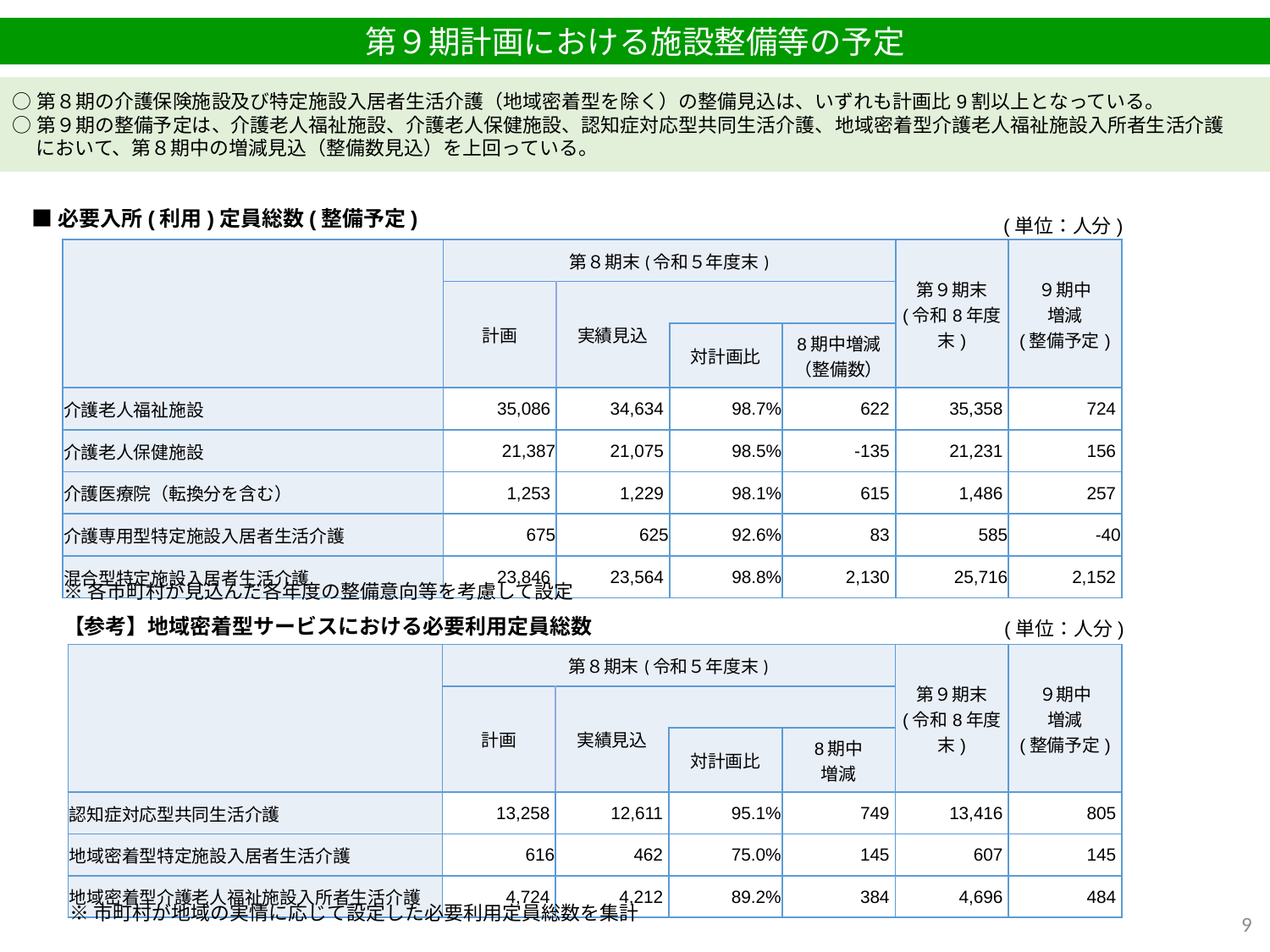

第９期計画における施設整備等の予定
○第８期の介護保険施設及び特定施設入居者生活介護（地域密着型を除く）の整備見込は、いずれも計画比9割以上となっている。
○第９期の整備予定は、介護老人福祉施設、介護老人保健施設、認知症対応型共同生活介護、地域密着型介護老人福祉施設入所者生活介護
　 において、第８期中の増減見込（整備数見込）を上回っている。
■必要入所(利用)定員総数(整備予定)
(単位：人分)
|  | 第８期末(令和５年度末) |  |  |  | 第９期末 (令和8年度末) | ９期中 増減 (整備予定) |
| --- | --- | --- | --- | --- | --- | --- |
|  | 計画 | 実績見込 |  |  |  |  |
|  |  |  | 対計画比 | 8期中増減 （整備数） |  |  |
| 介護老人福祉施設 | 35,086 | 34,634 | 98.7% | 622 | 35,358 | 724 |
| 介護老人保健施設 | 21,387 | 21,075 | 98.5% | -135 | 21,231 | 156 |
| 介護医療院（転換分を含む） | 1,253 | 1,229 | 98.1% | 615 | 1,486 | 257 |
| 介護専用型特定施設入居者生活介護 | 675 | 625 | 92.6% | 83 | 585 | -40 |
| 混合型特定施設入居者生活介護 | 23,846 | 23,564 | 98.8% | 2,130 | 25,716 | 2,152 |
※各市町村が見込んだ各年度の整備意向等を考慮して設定
【参考】地域密着型サービスにおける必要利用定員総数
(単位：人分)
|  | 第８期末(令和５年度末) |  |  |  | 第９期末 (令和8年度末) | ９期中 増減 (整備予定) |
| --- | --- | --- | --- | --- | --- | --- |
|  | 計画 | 実績見込 |  |  |  |  |
|  |  |  | 対計画比 | 8期中 増減 |  |  |
| 認知症対応型共同生活介護 | 13,258 | 12,611 | 95.1% | 749 | 13,416 | 805 |
| 地域密着型特定施設入居者生活介護 | 616 | 462 | 75.0% | 145 | 607 | 145 |
| 地域密着型介護老人福祉施設入所者生活介護 | 4,724 | 4,212 | 89.2% | 384 | 4,696 | 484 |
※市町村が地域の実情に応じて設定した必要利用定員総数を集計
9